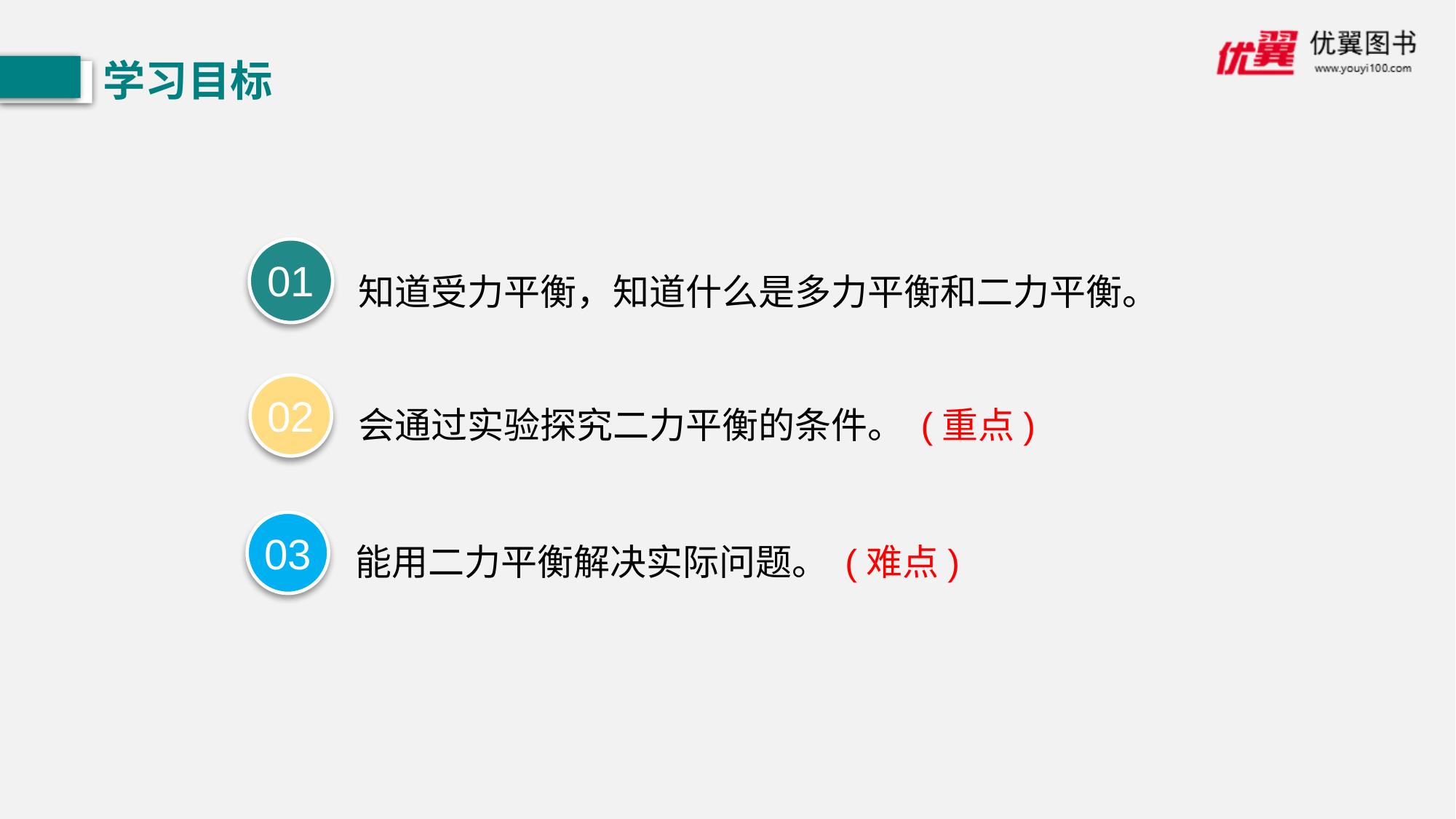

学习目标

01
知道受力平衡，知道什么是多力平衡和二力平衡。

会通过实验探究二力平衡的条件。 (重点)

02

能用二力平衡解决实际问题。 (难点)

03